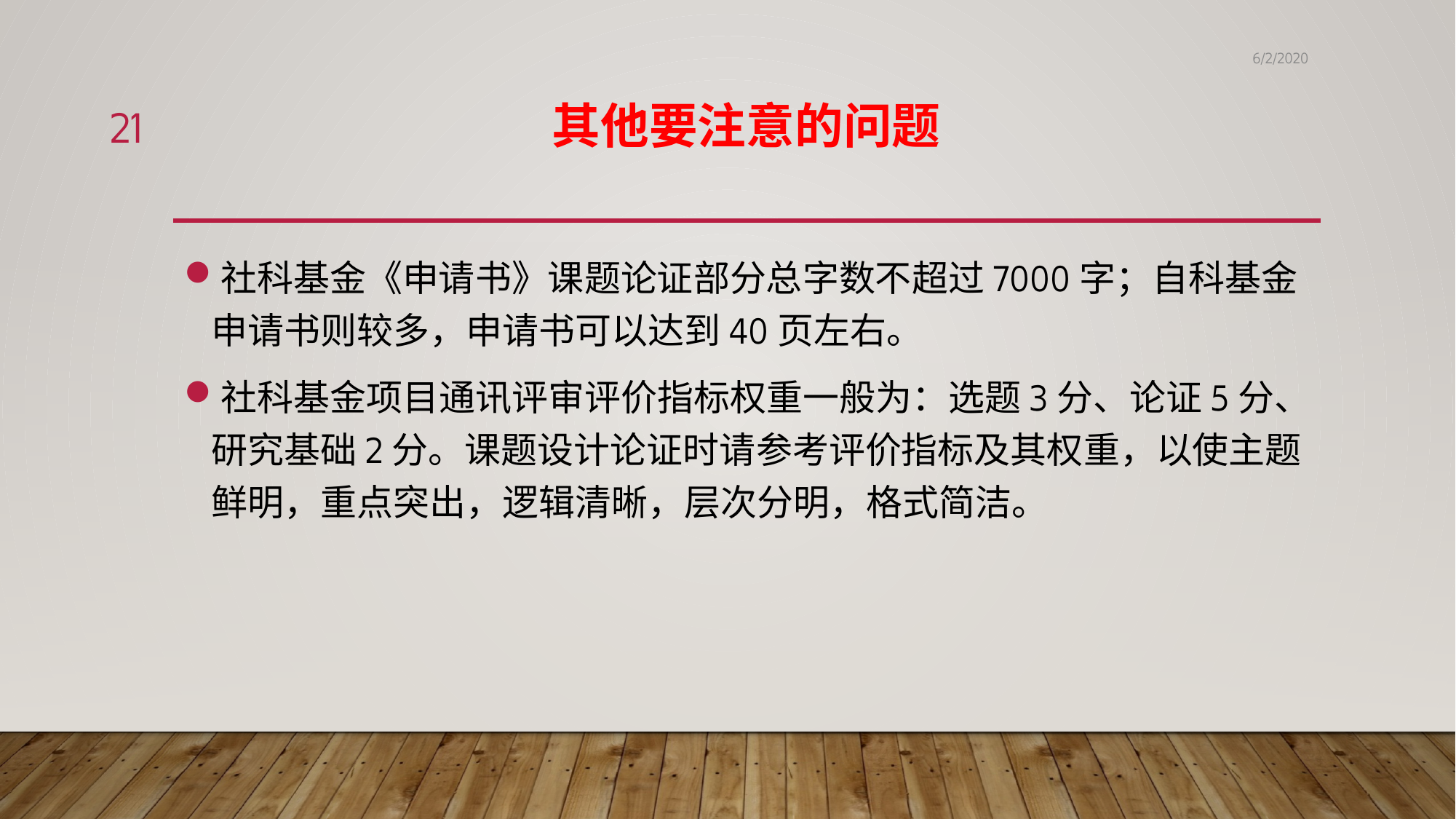

6/2/2020
21
# 其他要注意的问题
社科基金《申请书》课题论证部分总字数不超过7000字；自科基金申请书则较多，申请书可以达到40页左右。
社科基金项目通讯评审评价指标权重一般为：选题3分、论证5分、研究基础2分。课题设计论证时请参考评价指标及其权重，以使主题鲜明，重点突出，逻辑清晰，层次分明，格式简洁。